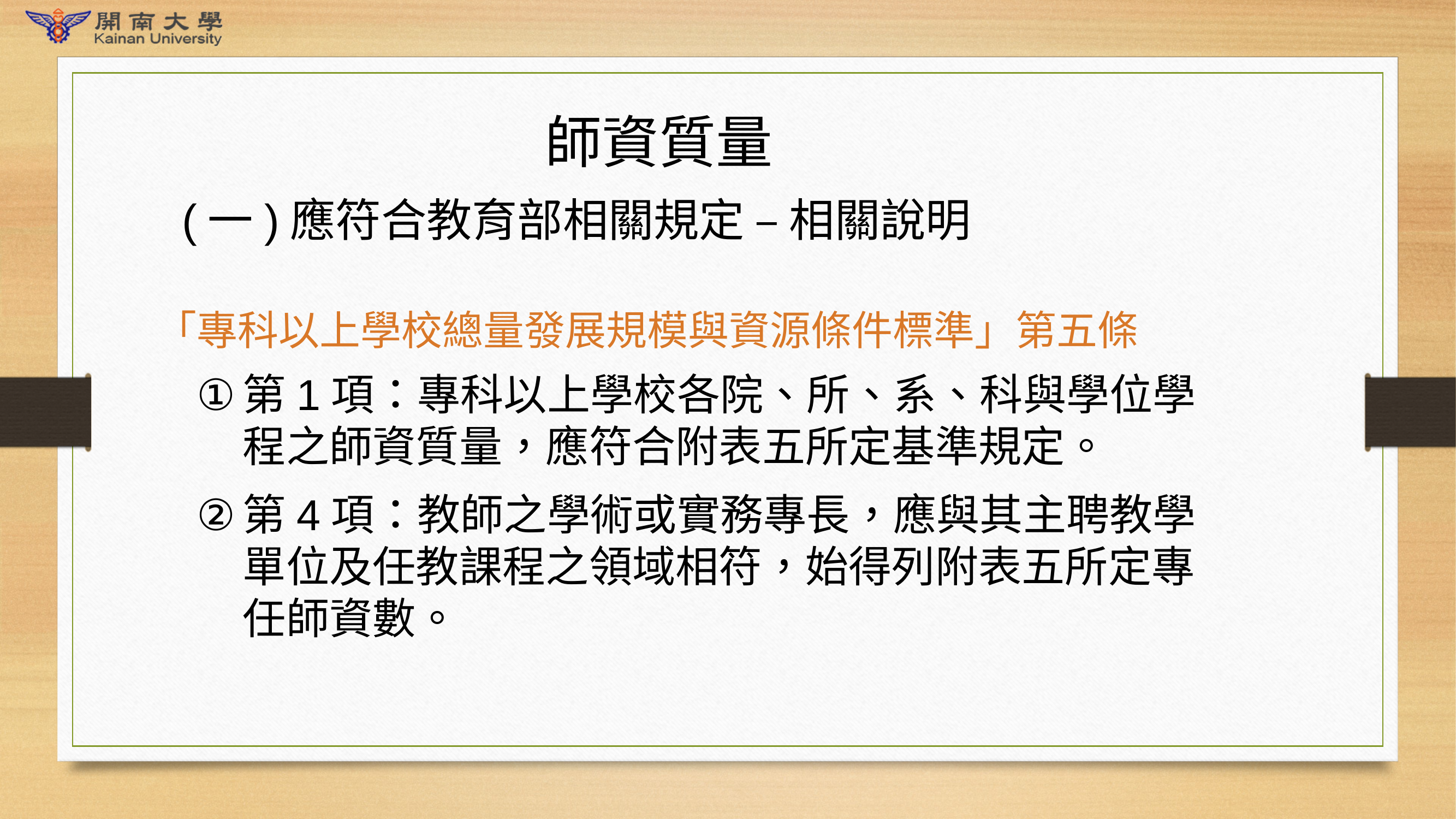

師資質量

(一)應符合教育部相關規定 – 相關說明
「專科以上學校總量發展規模與資源條件標準」第五條

第1項：專科以上學校各院、所、系、科與學位學程之師資質量，應符合附表五所定基準規定。

第4項：教師之學術或實務專長，應與其主聘教學單位及任教課程之領域相符，始得列附表五所定專任師資數。